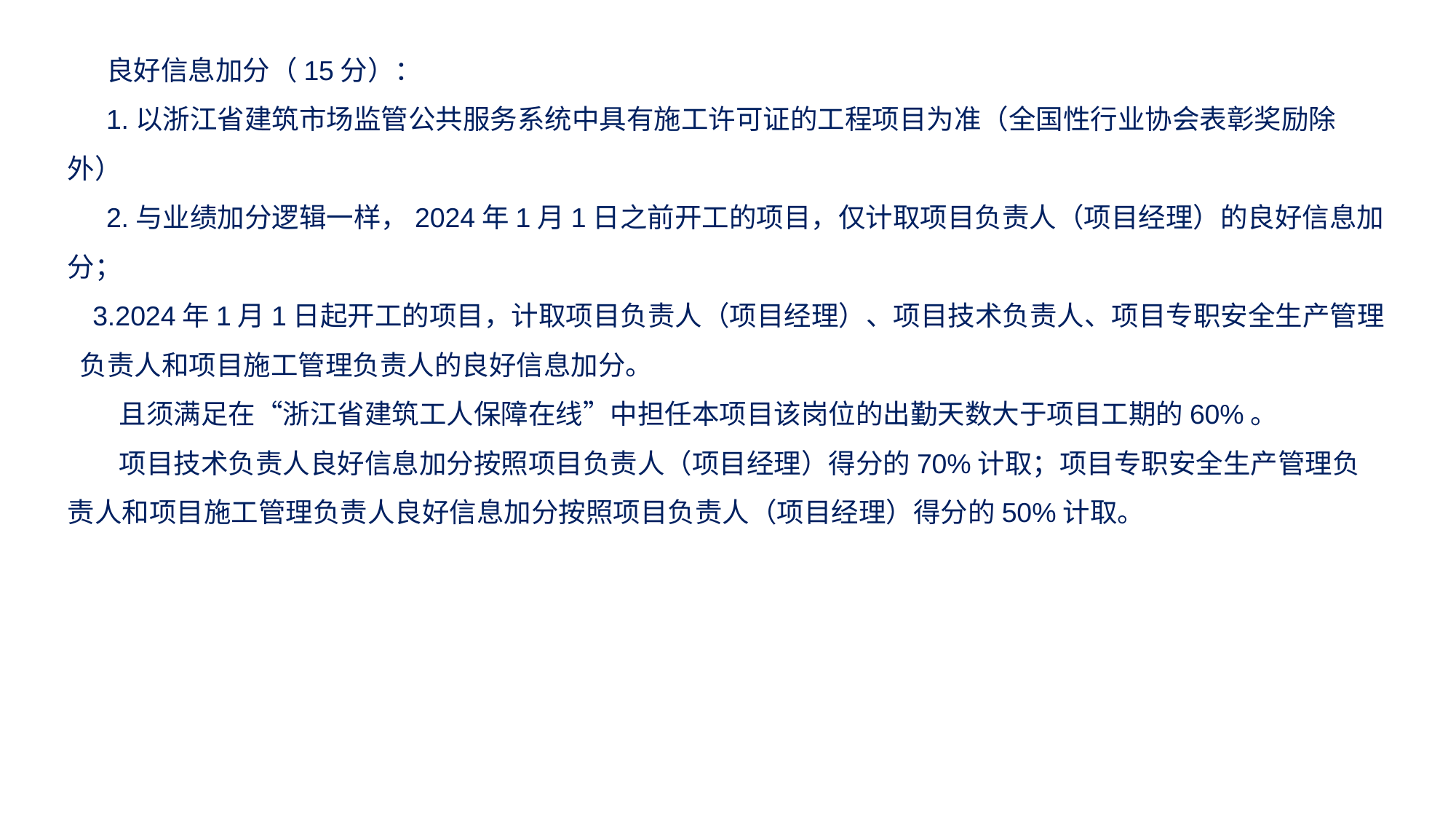

良好信息加分（15分）：
1.以浙江省建筑市场监管公共服务系统中具有施工许可证的工程项目为准（全国性行业协会表彰奖励除外）
2.与业绩加分逻辑一样，2024年1月1日之前开工的项目，仅计取项目负责人（项目经理）的良好信息加分；
   3.2024年1月1日起开工的项目，计取项目负责人（项目经理）、项目技术负责人、项目专职安全生产管理   负责人和项目施工管理负责人的良好信息加分。
 且须满足在“浙江省建筑工人保障在线”中担任本项目该岗位的出勤天数大于项目工期的60%。
 项目技术负责人良好信息加分按照项目负责人（项目经理）得分的70%计取；项目专职安全生产管理负责人和项目施工管理负责人良好信息加分按照项目负责人（项目经理）得分的50%计取。